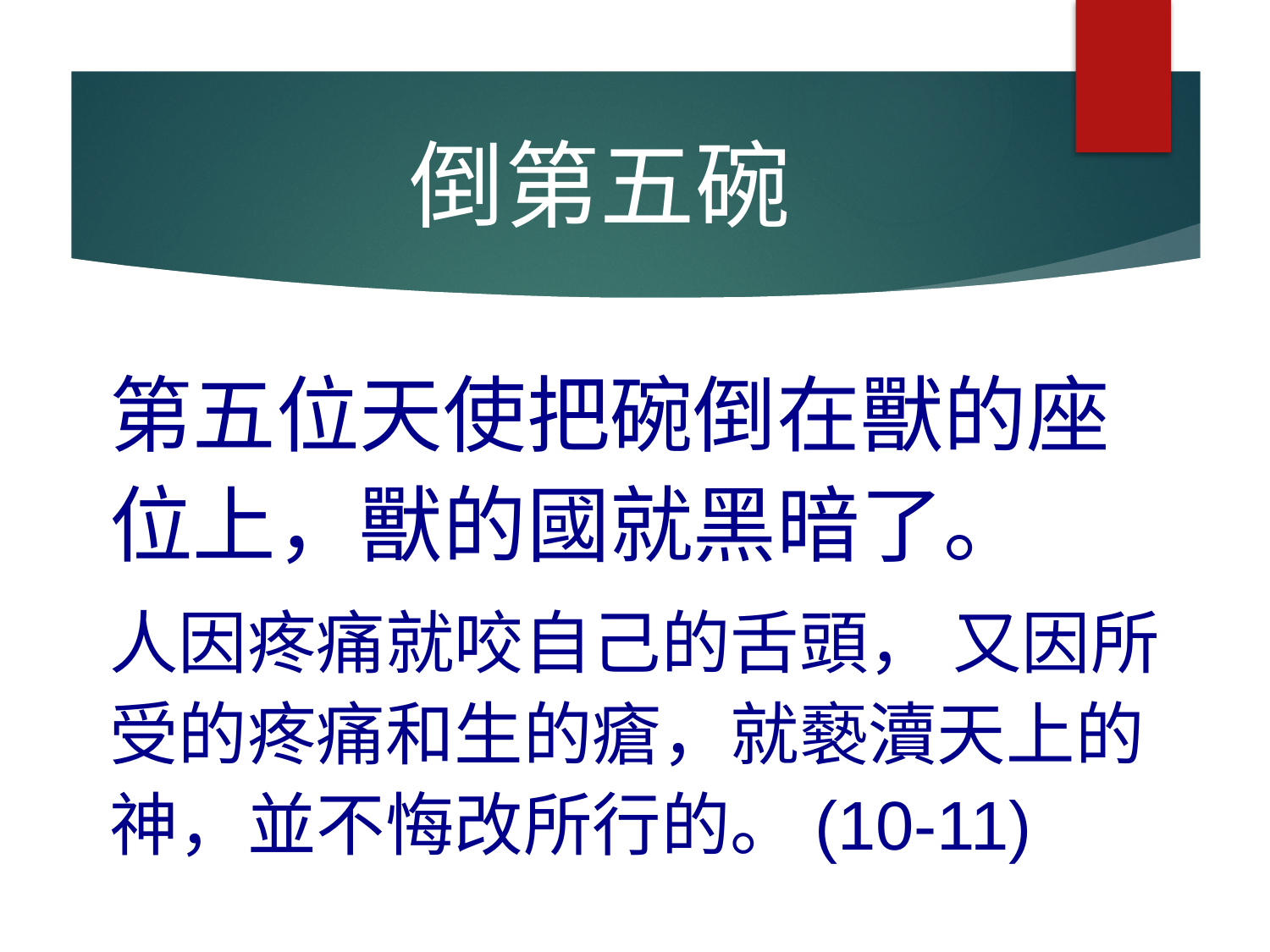

# 倒第五碗
第五位天使把碗倒在獸的座位上，獸的國就黑暗了。
人因疼痛就咬自己的舌頭， 又因所受的疼痛和生的瘡，就褻瀆天上的神，並不悔改所行的。(10-11)